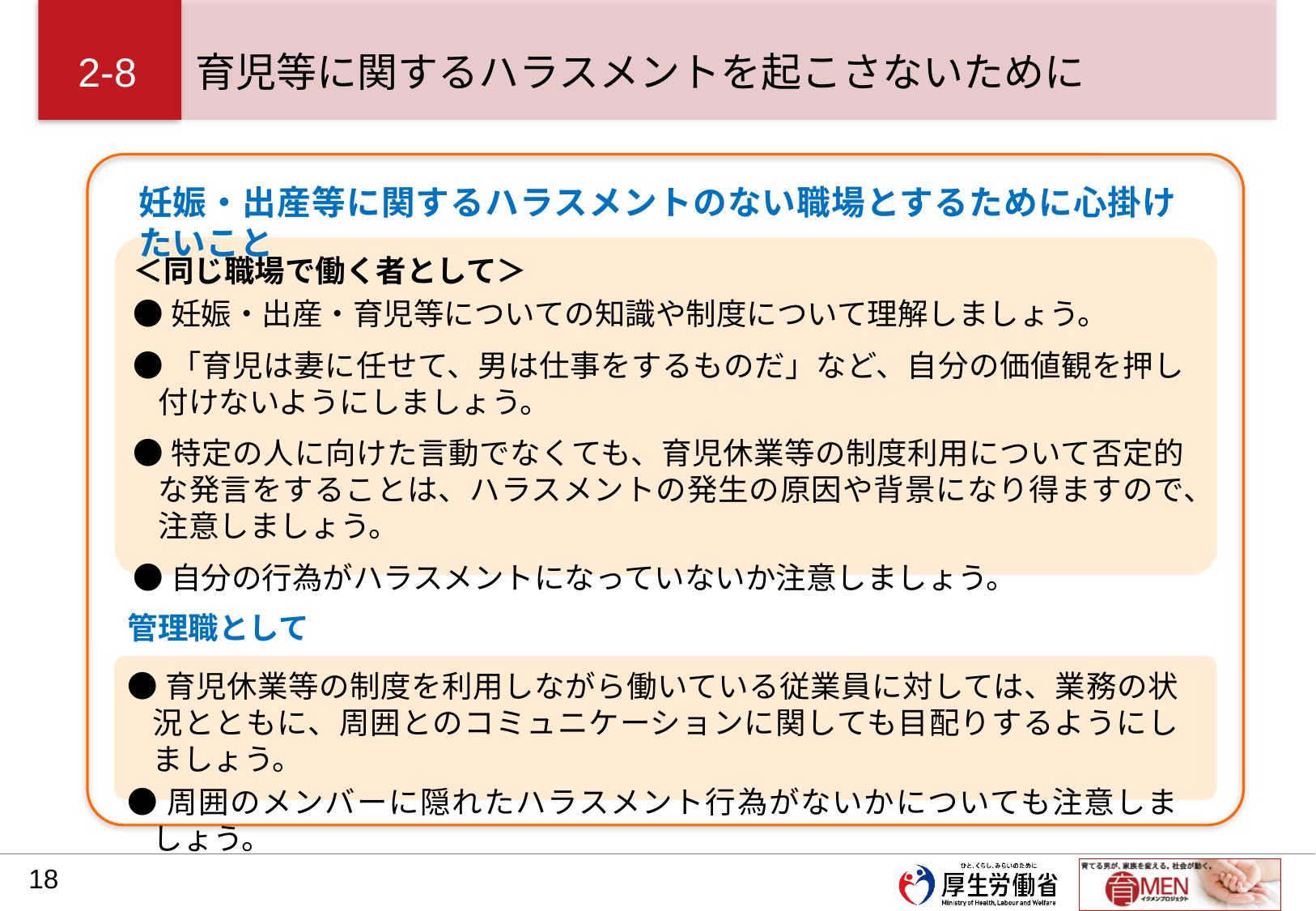

# 2-8　 育児等に関するハラスメントを起こさないために

妊娠・出産等に関するハラスメントのない職場とするために心掛けたいこと

＜同じ職場で働く者として＞
●妊娠・出産・育児等についての知識や制度について理解しましょう。
●「育児は妻に任せて、男は仕事をするものだ」など、自分の価値観を押し付けないようにしましょう。
●特定の人に向けた言動でなくても、育児休業等の制度利用について否定的な発言をすることは、ハラスメントの発生の原因や背景になり得ますので、注意しましょう。
●自分の行為がハラスメントになっていないか注意しましょう。
管理職として
●育児休業等の制度を利用しながら働いている従業員に対しては、業務の状況とともに、周囲とのコミュニケーションに関しても目配りするようにしましょう。
●周囲のメンバーに隠れたハラスメント行為がないかについても注意しましょう。

18